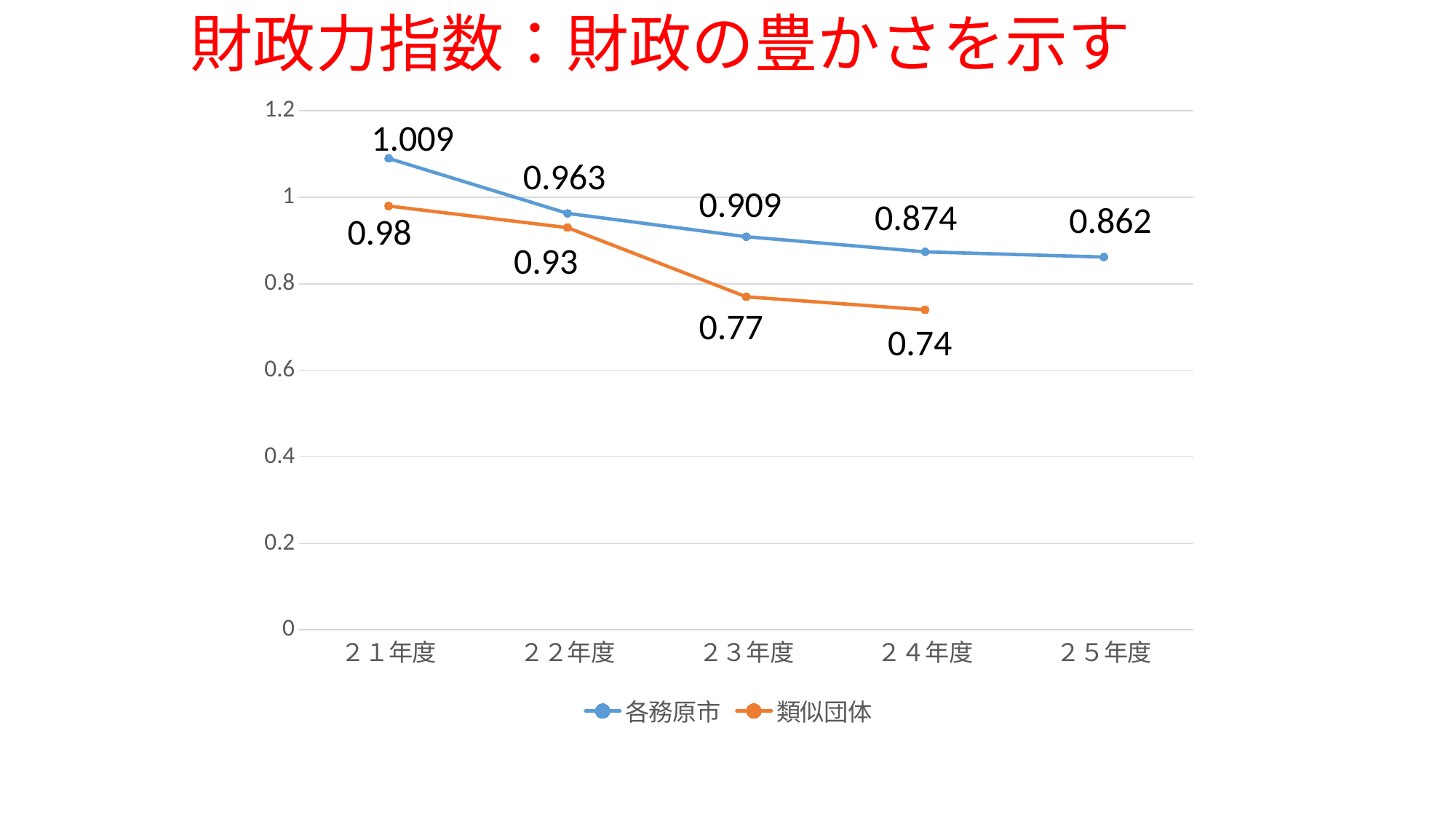

# 財政力指数：財政の豊かさを示す

### Chart

| Category | 各務原市 | 類似団体 |
|---|---|---|
| ２１年度 | 1.09 | 0.98 |
| ２２年度 | 0.963 | 0.93 |
| ２３年度 | 0.909 | 0.77 |
| ２４年度 | 0.874 | 0.74 |
| ２５年度 | 0.862 | None |
1.009
0.963
0.909
0.874
0.862
0.98
0.93
0.77
0.74